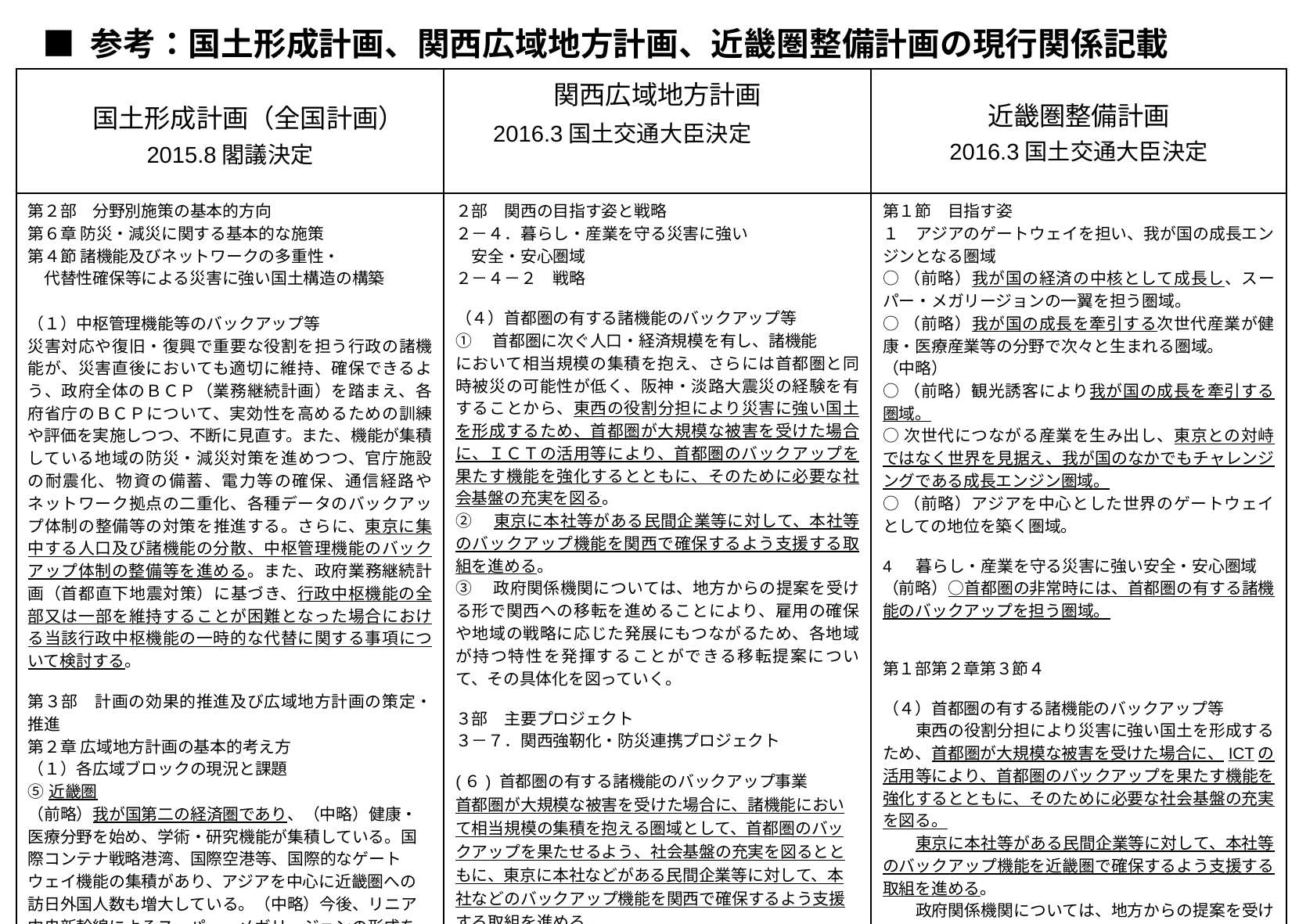

■ 参考：国土形成計画、関西広域地方計画、近畿圏整備計画の現行関係記載
| 国土形成計画（全国計画） 2015.8閣議決定 | 関西広域地方計画 　2016.3国土交通大臣決定 | 近畿圏整備計画 2016.3国土交通大臣決定 |
| --- | --- | --- |
| 第２部　分野別施策の基本的方向 第６章 防災・減災に関する基本的な施策 第４節 諸機能及びネットワークの多重性・ 　代替性確保等による災害に強い国土構造の構築 （１）中枢管理機能等のバックアップ等 災害対応や復旧・復興で重要な役割を担う行政の諸機能が、災害直後においても適切に維持、確保できるよう、政府全体のＢＣＰ（業務継続計画）を踏まえ、各府省庁のＢＣＰについて、実効性を高めるための訓練や評価を実施しつつ、不断に見直す。また、機能が集積している地域の防災・減災対策を進めつつ、官庁施設の耐震化、物資の備蓄、電力等の確保、通信経路やネットワーク拠点の二重化、各種データのバックアップ体制の整備等の対策を推進する。さらに、東京に集中する人口及び諸機能の分散、中枢管理機能のバックアップ体制の整備等を進める。また、政府業務継続計画（首都直下地震対策）に基づき、行政中枢機能の全部又は一部を維持することが困難となった場合における当該行政中枢機能の一時的な代替に関する事項について検討する。 第３部　計画の効果的推進及び広域地方計画の策定・推進 第２章 広域地方計画の基本的考え方 （１）各広域ブロックの現況と課題 ⑤近畿圏 （前略）我が国第二の経済圏であり、（中略）健康・医療分野を始め、学術・研究機能が集積している。国際コンテナ戦略港湾、国際空港等、国際的なゲートウェイ機能の集積があり、アジアを中心に近畿圏への訪日外国人数も増大している。（中略）今後、リニア中央新幹線によるスーパー・メガリージョンの形成を見据え、健康・医療産業等の成長分野、観光分野等について、アジアのゲートウェイ機能や歴史、文化等の集積を活用し、対流の拡大を図ることが求められる。 | ２部　関西の目指す姿と戦略 ２－４．暮らし・産業を守る災害に強い 　安全・安心圏域 ２－４－２　戦略 （４）首都圏の有する諸機能のバックアップ等 ①　首都圏に次ぐ人口・経済規模を有し、諸機能 において相当規模の集積を抱え、さらには首都圏と同時被災の可能性が低く、阪神・淡路大震災の経験を有することから、東西の役割分担により災害に強い国土を形成するため、首都圏が大規模な被害を受けた場合に、ＩＣＴの活用等により、首都圏のバックアップを果たす機能を強化するとともに、そのために必要な社会基盤の充実を図る。 ②　東京に本社等がある民間企業等に対して、本社等のバックアップ機能を関西で確保するよう支援する取組を進める。 ③　政府関係機関については、地方からの提案を受ける形で関西への移転を進めることにより、雇用の確保や地域の戦略に応じた発展にもつながるため、各地域が持つ特性を発揮することができる移転提案について、その具体化を図っていく。 ３部　主要プロジェクト ３－７．関西強靭化・防災連携プロジェクト (６) 首都圏の有する諸機能のバックアップ事業 首都圏が大規模な被害を受けた場合に、諸機能において相当規模の集積を抱える圏域として、首都圏のバックアップを果たせるよう、社会基盤の充実を図るとともに、東京に本社などがある民間企業等に対して、本社などのバックアップ機能を関西で確保するよう支援する取組を進める。 | 第１節　目指す姿 １　アジアのゲートウェイを担い、我が国の成長エンジンとなる圏域 ○（前略）我が国の経済の中核として成長し、スーパー・メガリージョンの一翼を担う圏域。 ○（前略）我が国の成長を牽引する次世代産業が健康・医療産業等の分野で次々と生まれる圏域。 （中略） ○（前略）観光誘客により我が国の成長を牽引する圏域。 ○次世代につながる産業を生み出し、東京との対峙ではなく世界を見据え、我が国のなかでもチャレンジングである成長エンジン圏域。 ○（前略）アジアを中心とした世界のゲートウェイとしての地位を築く圏域。 4 　暮らし・産業を守る災害に強い安全・安心圏域 （前略）○首都圏の非常時には、首都圏の有する諸機能のバックアップを担う圏域。 第１部第２章第３節４ （４）首都圏の有する諸機能のバックアップ等 　　東西の役割分担により災害に強い国土を形成するため、首都圏が大規模な被害を受けた場合に、ICTの活用等により、首都圏のバックアップを果たす機能を強化するとともに、そのために必要な社会基盤の充実を図る。 　　東京に本社等がある民間企業等に対して、本社等のバックアップ機能を近畿圏で確保するよう支援する取組を進める。 　　政府関係機関については、地方からの提案を受ける形で移転を進めることにより、雇用の確保や地域の戦略に応じた発展にもつながるため、各地域が持つ特性を発揮することができる移転提案について、その具体化を図っていく。 |
14